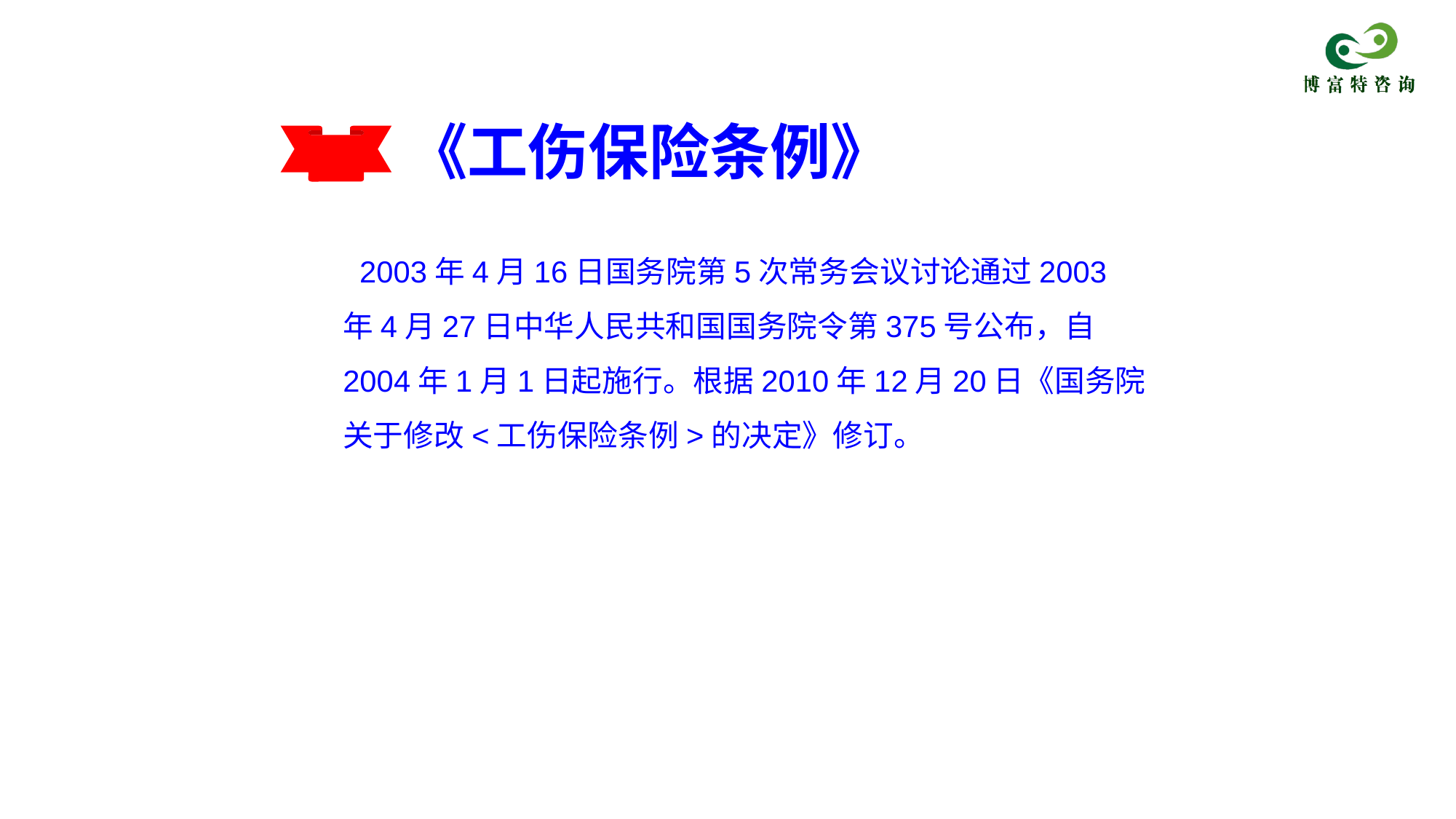

《工伤保险条例》

  2003年4月16日国务院第5次常务会议讨论通过2003
年4月27日中华人民共和国国务院令第375号公布，自
2004年1月1日起施行。根据2010年12月20日《国务院
关于修改<工伤保险条例>的决定》修订。